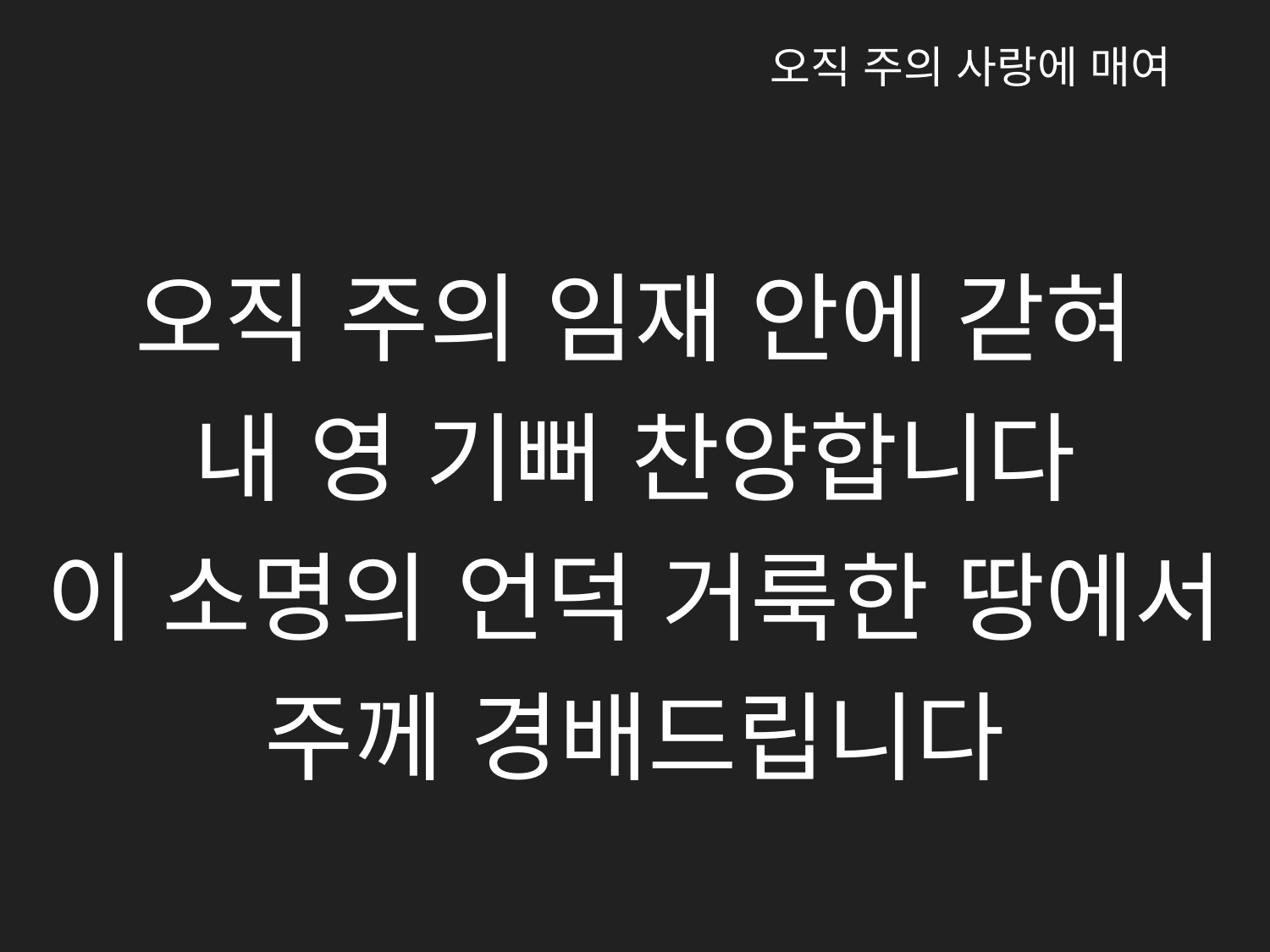

오직 주의 사랑에 매여
오직 주의 임재 안에 갇혀
내 영 기뻐 찬양합니다
이 소명의 언덕 거룩한 땅에서
주께 경배드립니다